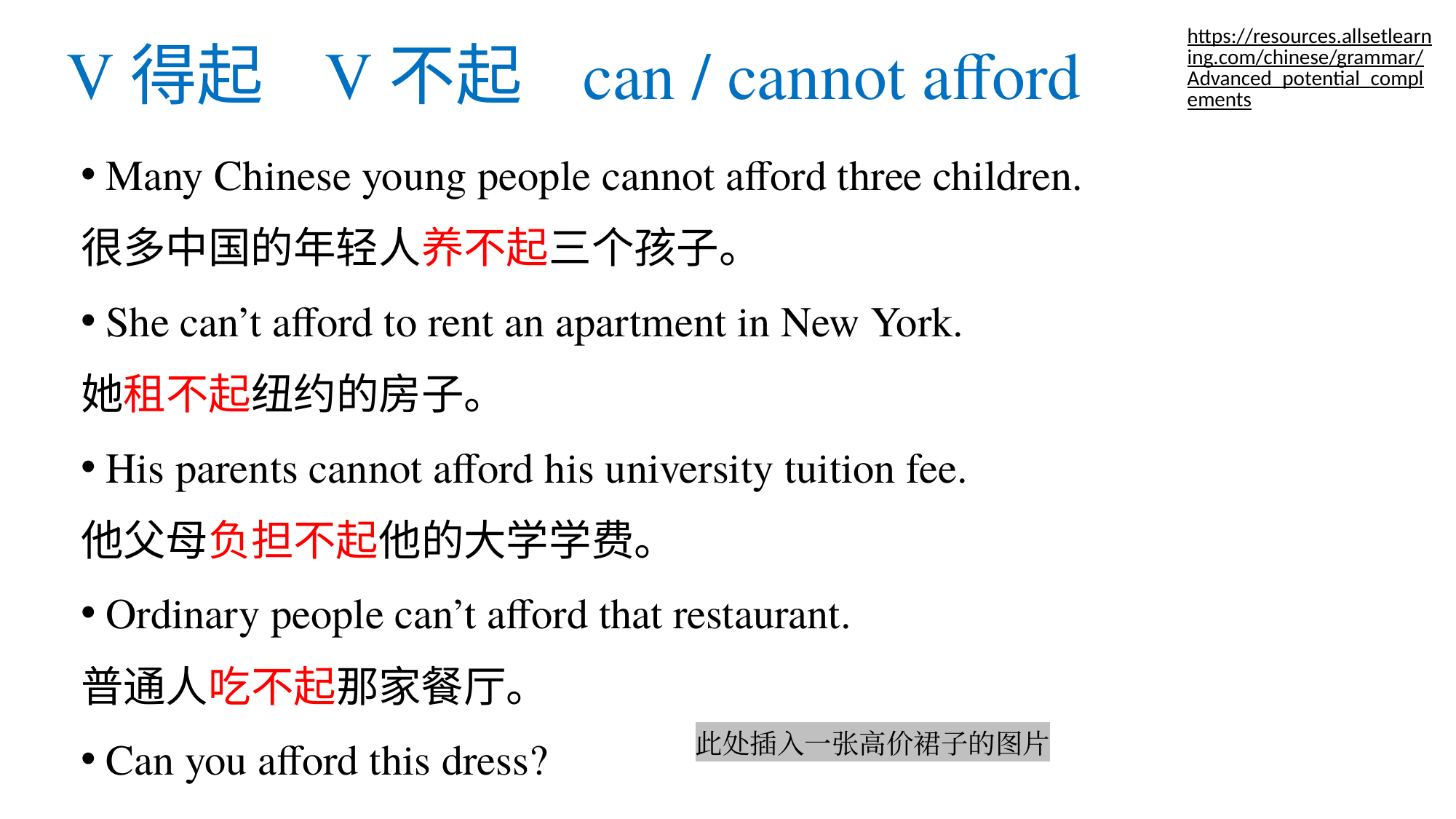

https://resources.allsetlearning.com/chinese/grammar/Advanced_potential_complements
# V得起   V不起   can / cannot afford
Many Chinese young people cannot afford three children.
很多中国的年轻人养不起三个孩子。
She can’t afford to rent an apartment in New York.
她租不起纽约的房子。
His parents cannot afford his university tuition fee.
他父母负担不起他的大学学费。
Ordinary people can’t afford that restaurant.
普通人吃不起那家餐厅。
Can you afford this dress?

此处插入一张高价裙子的图片